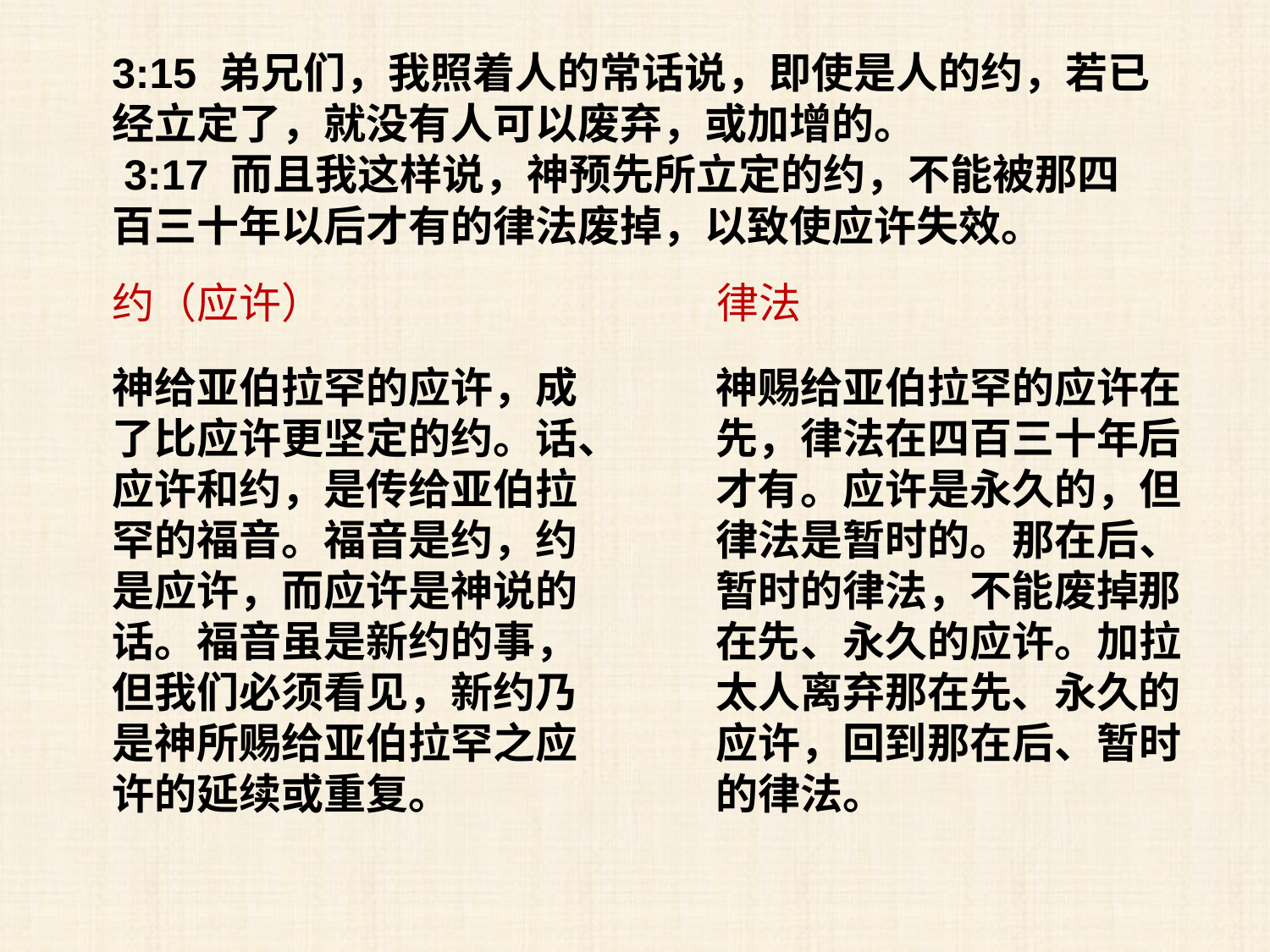

3:15 弟兄们，我照着人的常话说，即使是人的约，若已经立定了，就没有人可以废弃，或加增的。
 3:17 而且我这样说，神预先所立定的约，不能被那四百三十年以后才有的律法废掉，以致使应许失效。
约（应许）
律法
神给亚伯拉罕的应许，成了比应许更坚定的约。话、应许和约，是传给亚伯拉罕的福音。福音是约，约是应许，而应许是神说的话。福音虽是新约的事，但我们必须看见，新约乃是神所赐给亚伯拉罕之应许的延续或重复。
神赐给亚伯拉罕的应许在先，律法在四百三十年后才有。应许是永久的，但律法是暂时的。那在后、暂时的律法，不能废掉那在先、永久的应许。加拉太人离弃那在先、永久的应许，回到那在后、暂时的律法。